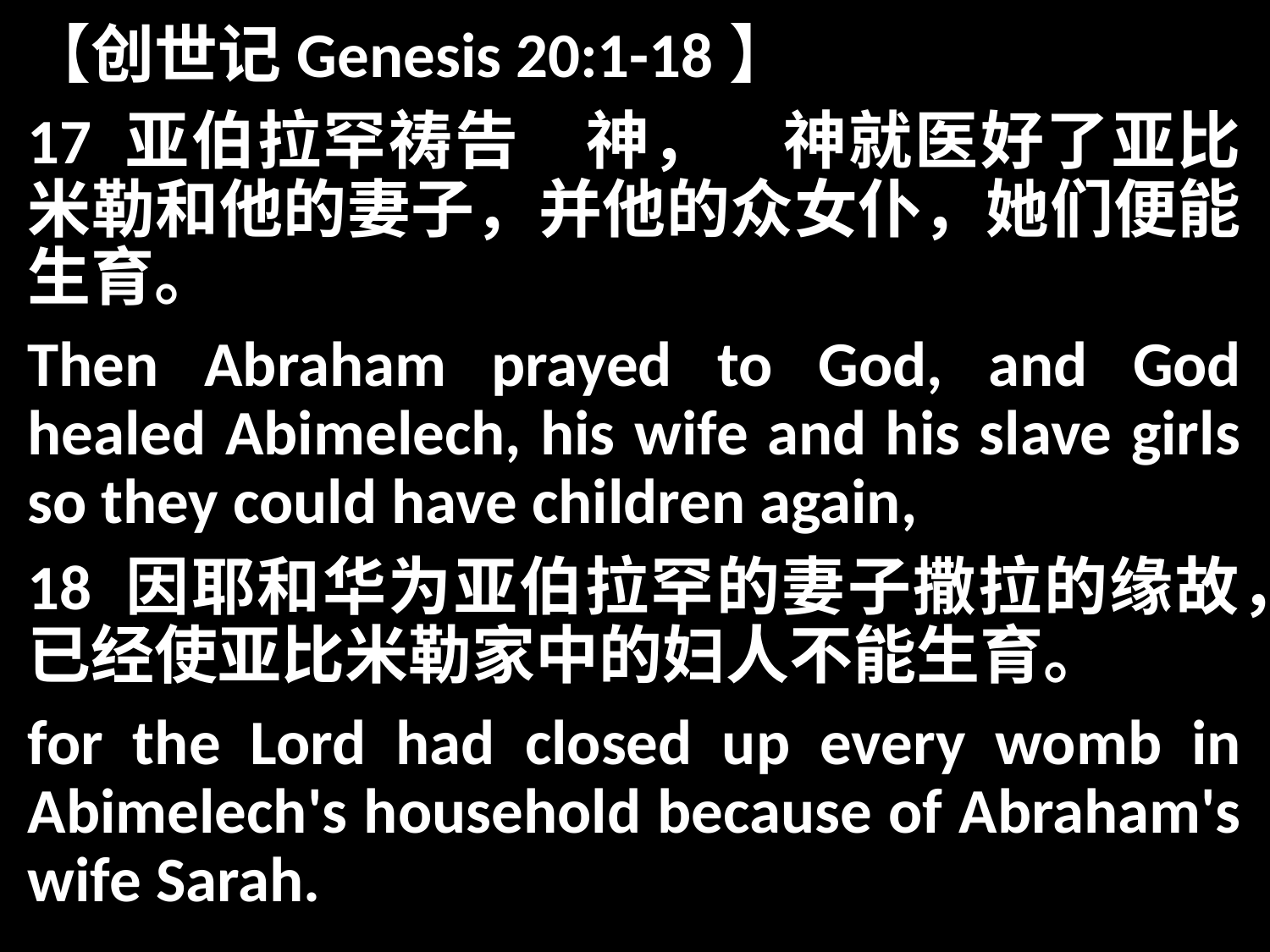

【创世记Genesis 20:1-18】
17 亚伯拉罕祷告　神，　神就医好了亚比米勒和他的妻子，并他的众女仆，她们便能生育。
Then Abraham prayed to God, and God healed Abimelech, his wife and his slave girls so they could have children again,
18 因耶和华为亚伯拉罕的妻子撒拉的缘故，已经使亚比米勒家中的妇人不能生育。
for the Lord had closed up every womb in Abimelech's household because of Abraham's wife Sarah.